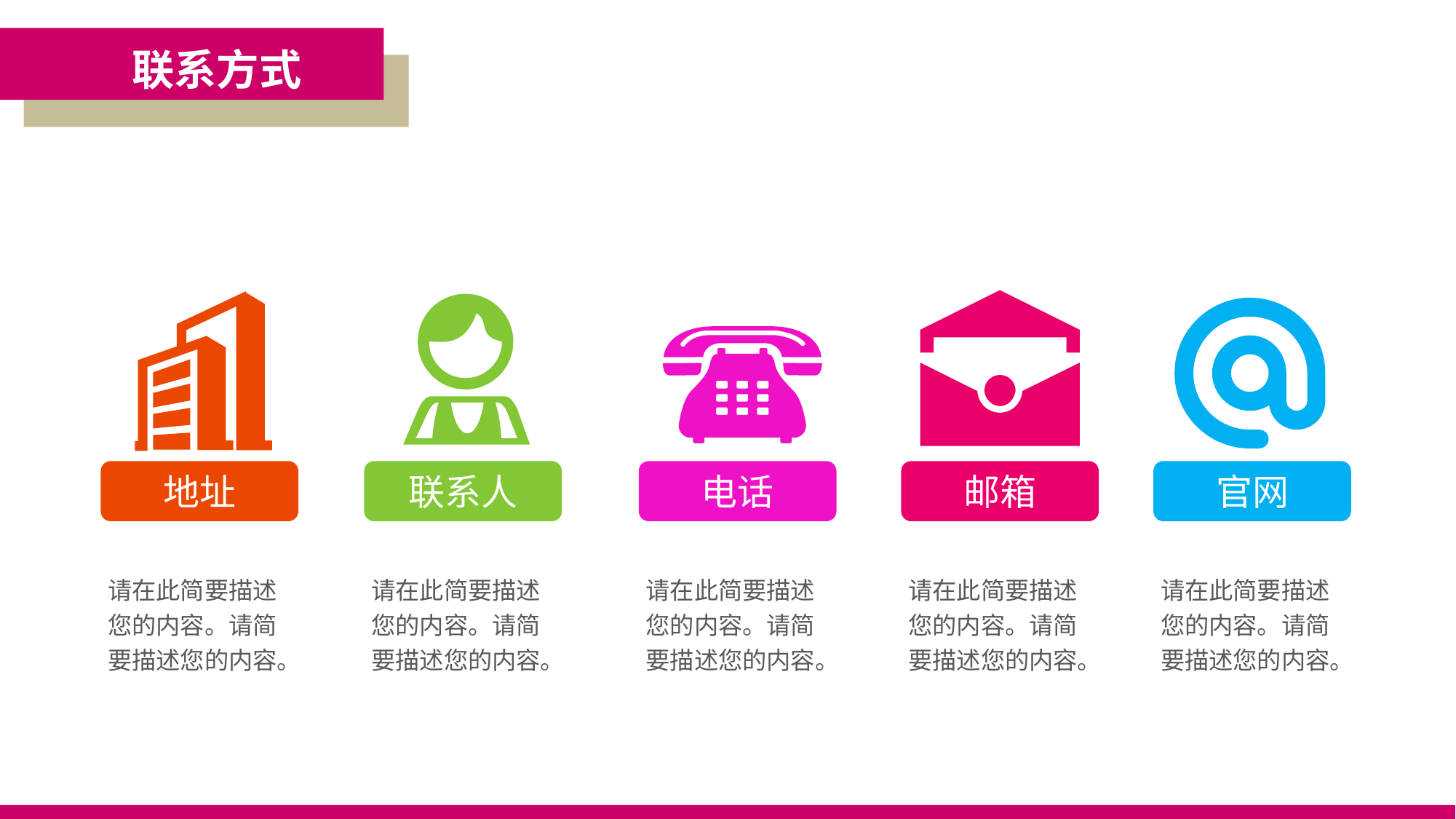

联系方式

地址
联系人
电话
邮箱
官网
请在此简要描述您的内容。请简要描述您的内容。

请在此简要描述您的内容。请简要描述您的内容。

请在此简要描述您的内容。请简要描述您的内容。

请在此简要描述您的内容。请简要描述您的内容。

请在此简要描述您的内容。请简要描述您的内容。